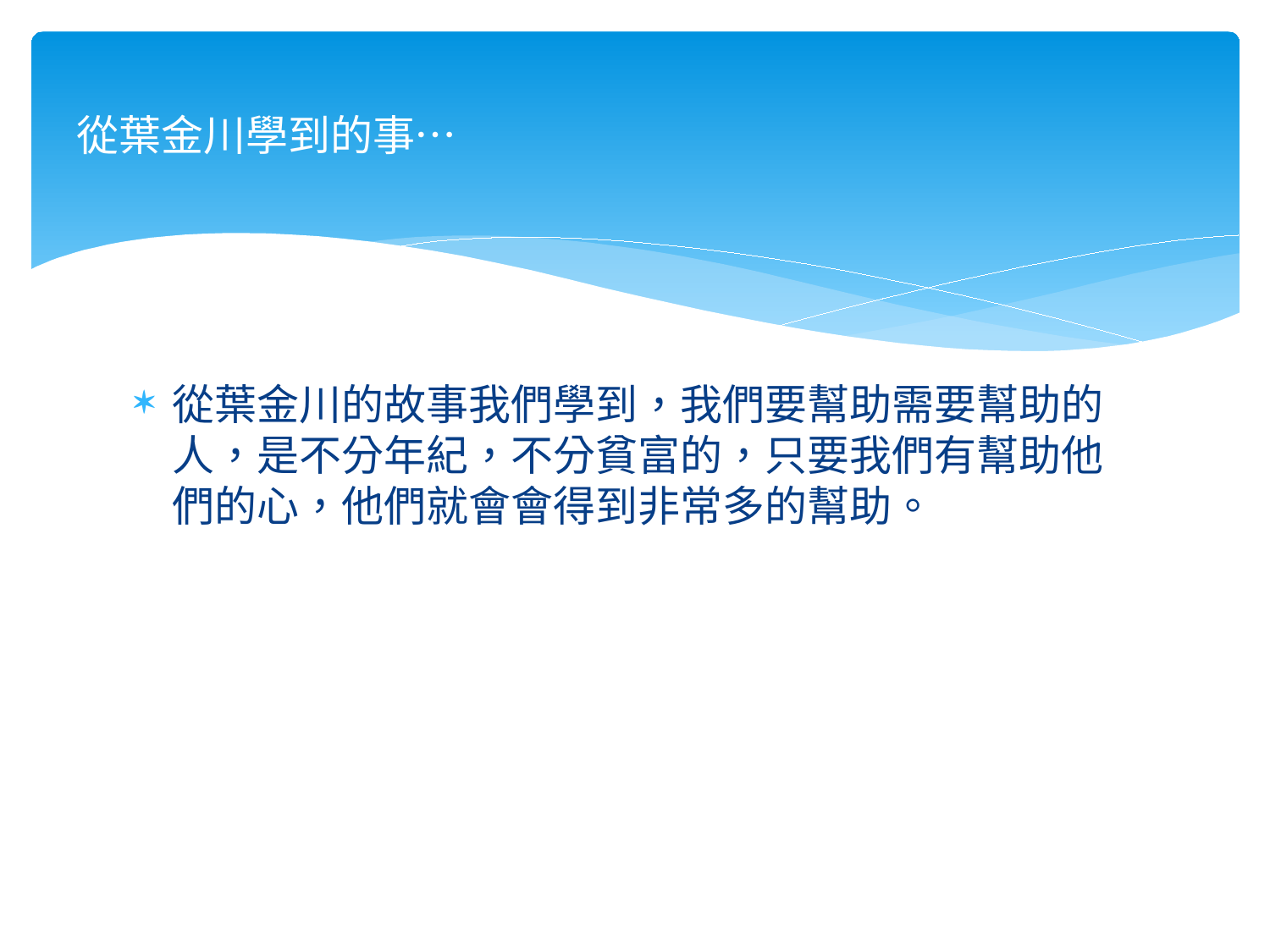

# 從葉金川學到的事…
從葉金川的故事我們學到，我們要幫助需要幫助的人，是不分年紀，不分貧富的，只要我們有幫助他們的心，他們就會會得到非常多的幫助。